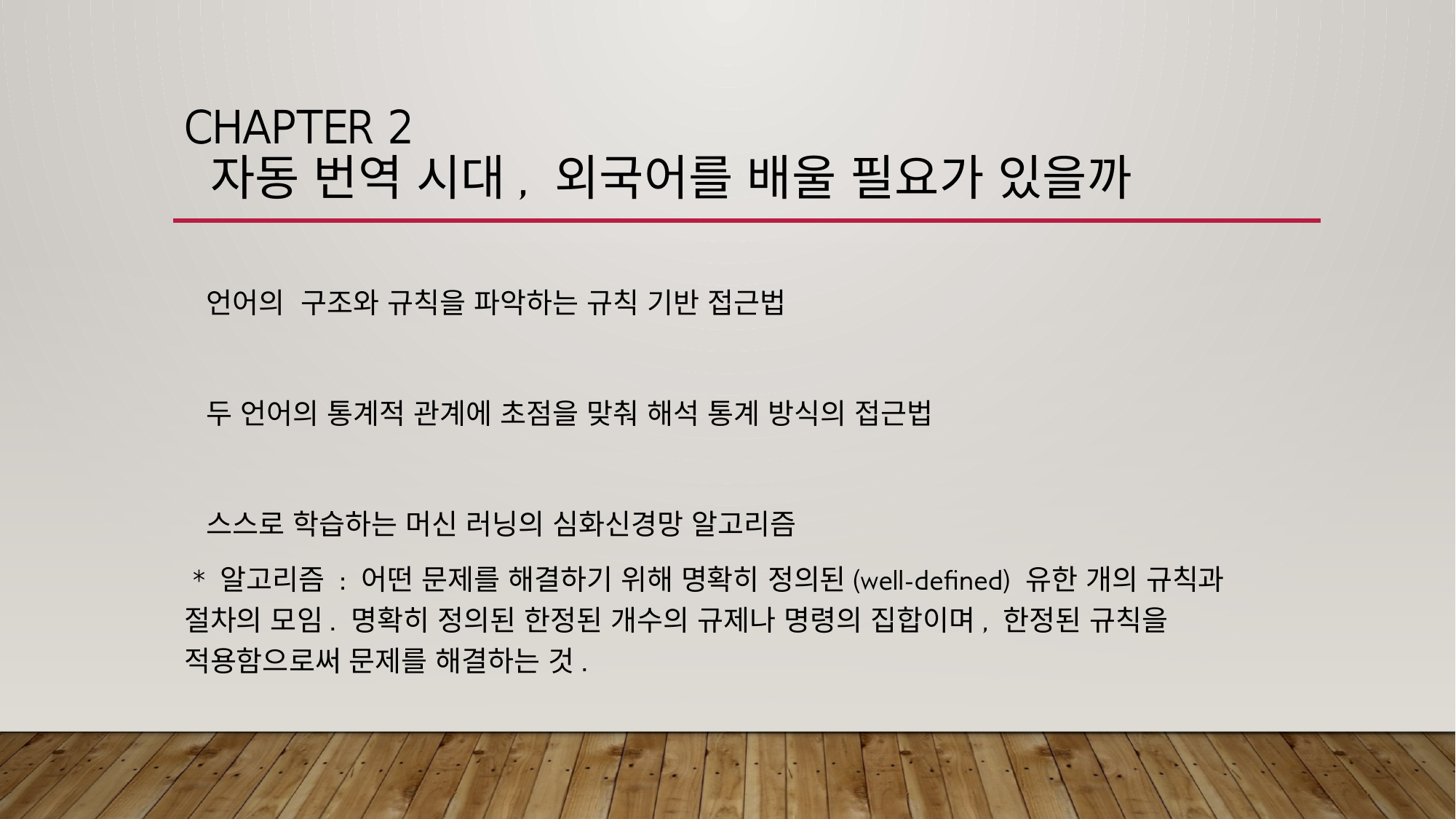

# Chapter 2 자동 번역 시대, 외국어를 배울 필요가 있을까
  언어의  구조와 규칙을 파악하는 규칙 기반 접근법

  두 언어의 통계적 관계에 초점을 맞춰 해석 통계 방식의 접근법

  스스로 학습하는 머신 러닝의 심화신경망 알고리즘
 * 알고리즘 : 어떤 문제를 해결하기 위해 명확히 정의된(well-defined) 유한 개의 규칙과 절차의 모임. 명확히 정의된 한정된 개수의 규제나 명령의 집합이며, 한정된 규칙을 적용함으로써 문제를 해결하는 것.